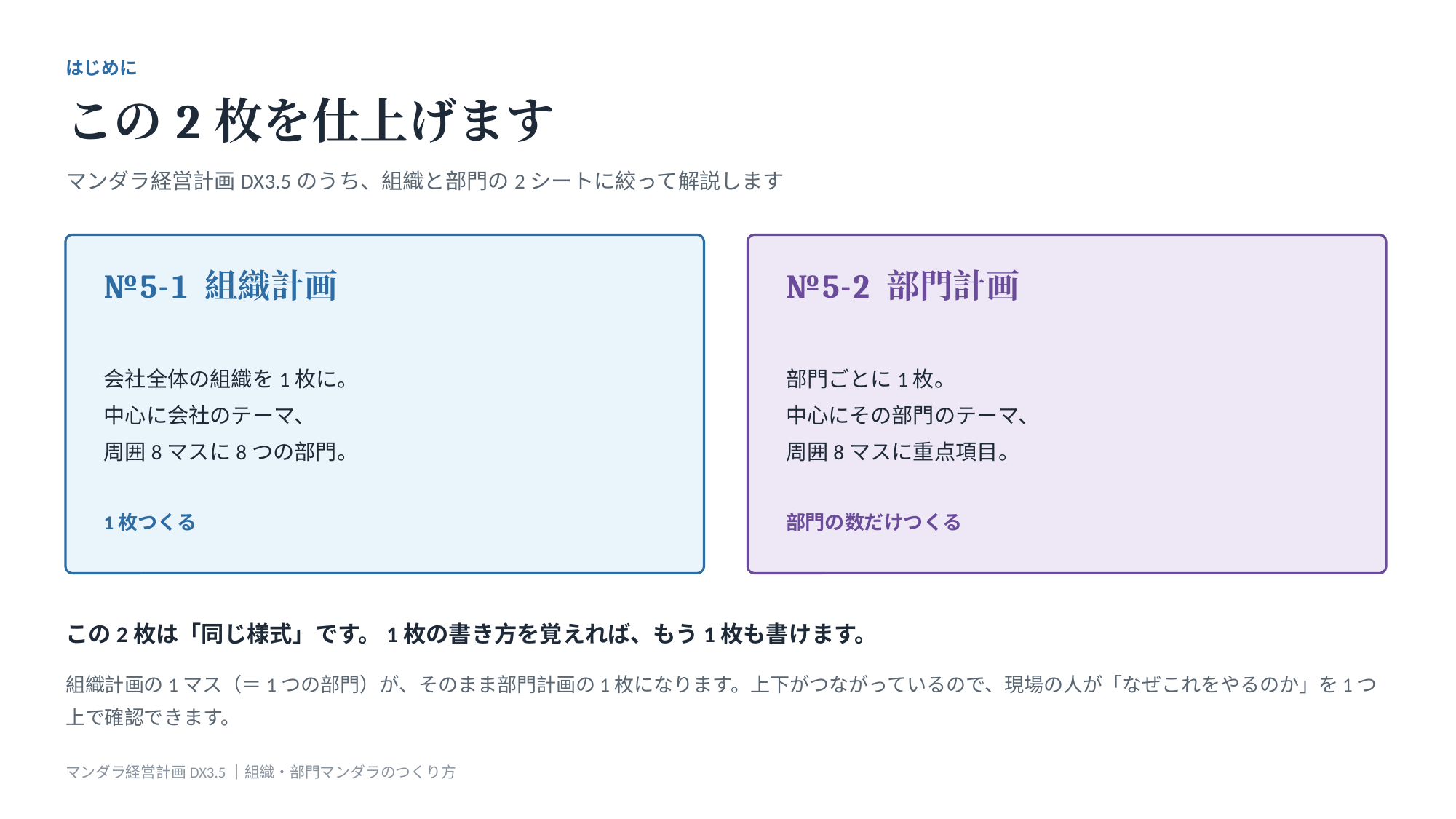

はじめに
この2枚を仕上げます
マンダラ経営計画DX3.5のうち、組織と部門の2シートに絞って解説します

№5-1 組織計画
№5-2 部門計画
会社全体の組織を1枚に。
中心に会社のテーマ、
周囲8マスに8つの部門。
部門ごとに1枚。
中心にその部門のテーマ、
周囲8マスに重点項目。
1枚つくる
部門の数だけつくる
この2枚は「同じ様式」です。1枚の書き方を覚えれば、もう1枚も書けます。
組織計画の1マス（＝1つの部門）が、そのまま部門計画の1枚になります。上下がつながっているので、現場の人が「なぜこれをやるのか」を1つ上で確認できます。
マンダラ経営計画DX3.5｜組織・部門マンダラのつくり方